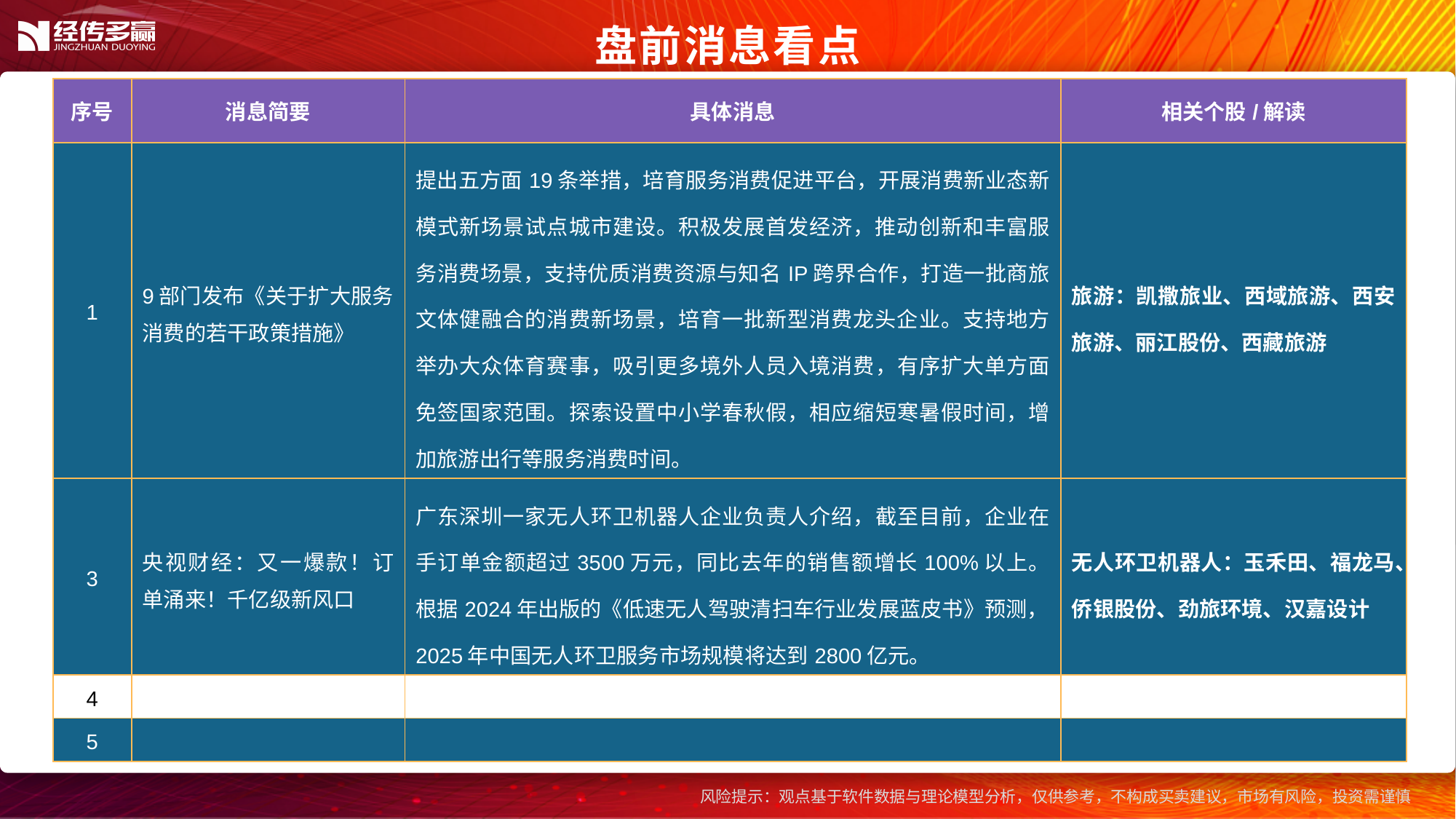

盘前消息看点
| 序号 | 消息简要 | 具体消息 | 相关个股/解读 |
| --- | --- | --- | --- |
| 1 | 9部门发布《关于扩大服务消费的若干政策措施》 | 提出五方面19条举措，培育服务消费促进平台，开展消费新业态新模式新场景试点城市建设。积极发展首发经济，推动创新和丰富服务消费场景，支持优质消费资源与知名IP跨界合作，打造一批商旅文体健融合的消费新场景，培育一批新型消费龙头企业。支持地方举办大众体育赛事，吸引更多境外人员入境消费，有序扩大单方面免签国家范围。探索设置中小学春秋假，相应缩短寒暑假时间，增加旅游出行等服务消费时间。 | 旅游：凯撒旅业、西域旅游、西安旅游、丽江股份、西藏旅游 |
| 3 | 央视财经：又一爆款！订单涌来！千亿级新风口 | 广东深圳一家无人环卫机器人企业负责人介绍，截至目前，企业在手订单金额超过3500万元，同比去年的销售额增长100%以上。根据2024年出版的《低速无人驾驶清扫车行业发展蓝皮书》预测，2025年中国无人环卫服务市场规模将达到2800亿元。 | 无人环卫机器人：玉禾田、福龙马、侨银股份、劲旅环境、汉嘉设计 |
| 4 |  |  |  |
| 5 |  |  |  |